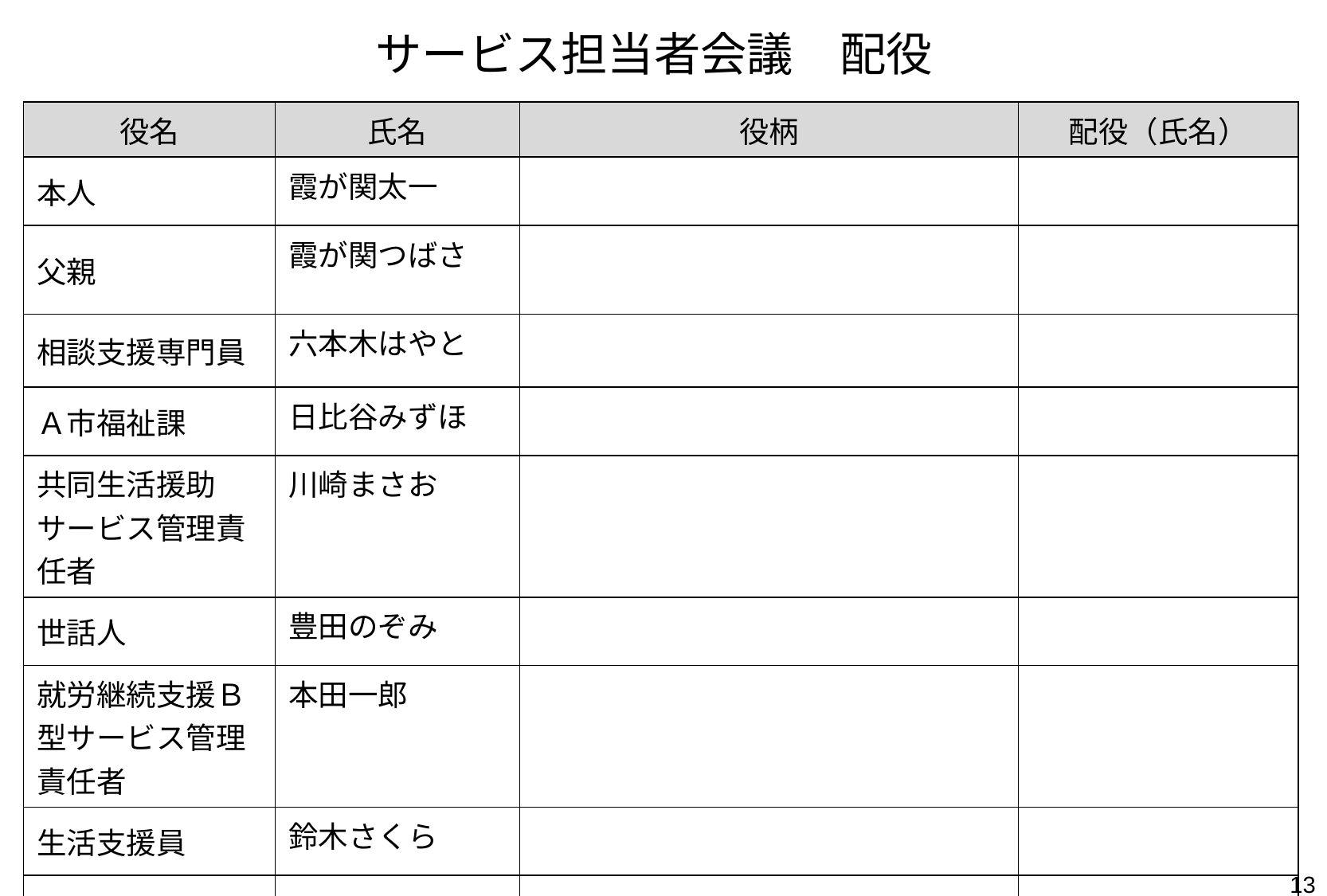

# サービス担当者会議　配役
| 役名 | 氏名 | 役柄 | 配役（氏名） |
| --- | --- | --- | --- |
| 本人 | 霞が関太一 |  |  |
| 父親 | 霞が関つばさ |  |  |
| 相談支援専門員 | 六本木はやと |  |  |
| Ａ市福祉課 | 日比谷みずほ |  |  |
| 共同生活援助サービス管理責任者 | 川崎まさお |  |  |
| 世話人 | 豊田のぞみ |  |  |
| 就労継続支援Ｂ型サービス管理責任者 | 本田一郎 |  |  |
| 生活支援員 | 鈴木さくら |  |  |
|  |  |  |  |
13